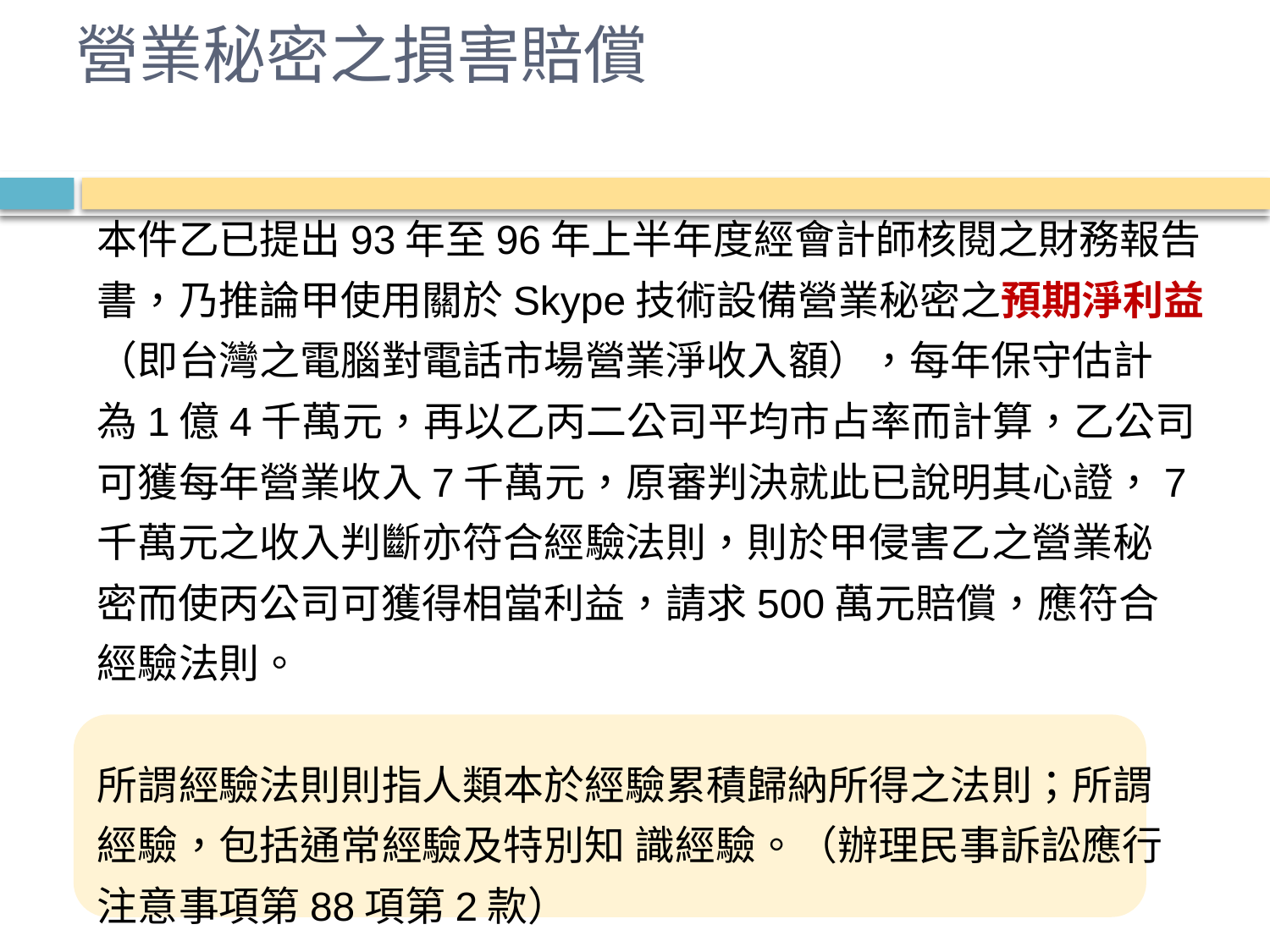

# 營業秘密之損害賠償
本件乙已提出93年至96年上半年度經會計師核閱之財務報告
書，乃推論甲使用關於Skype技術設備營業秘密之預期淨利益
（即台灣之電腦對電話市場營業淨收入額），每年保守估計
為1億4千萬元，再以乙丙二公司平均市占率而計算，乙公司
可獲每年營業收入7千萬元，原審判決就此已說明其心證，7
千萬元之收入判斷亦符合經驗法則，則於甲侵害乙之營業秘
密而使丙公司可獲得相當利益，請求500萬元賠償，應符合
經驗法則。

所謂經驗法則則指人類本於經驗累積歸納所得之法則；所謂
經驗，包括通常經驗及特別知 識經驗。（辦理民事訴訟應行
注意事項第88項第2款）

92